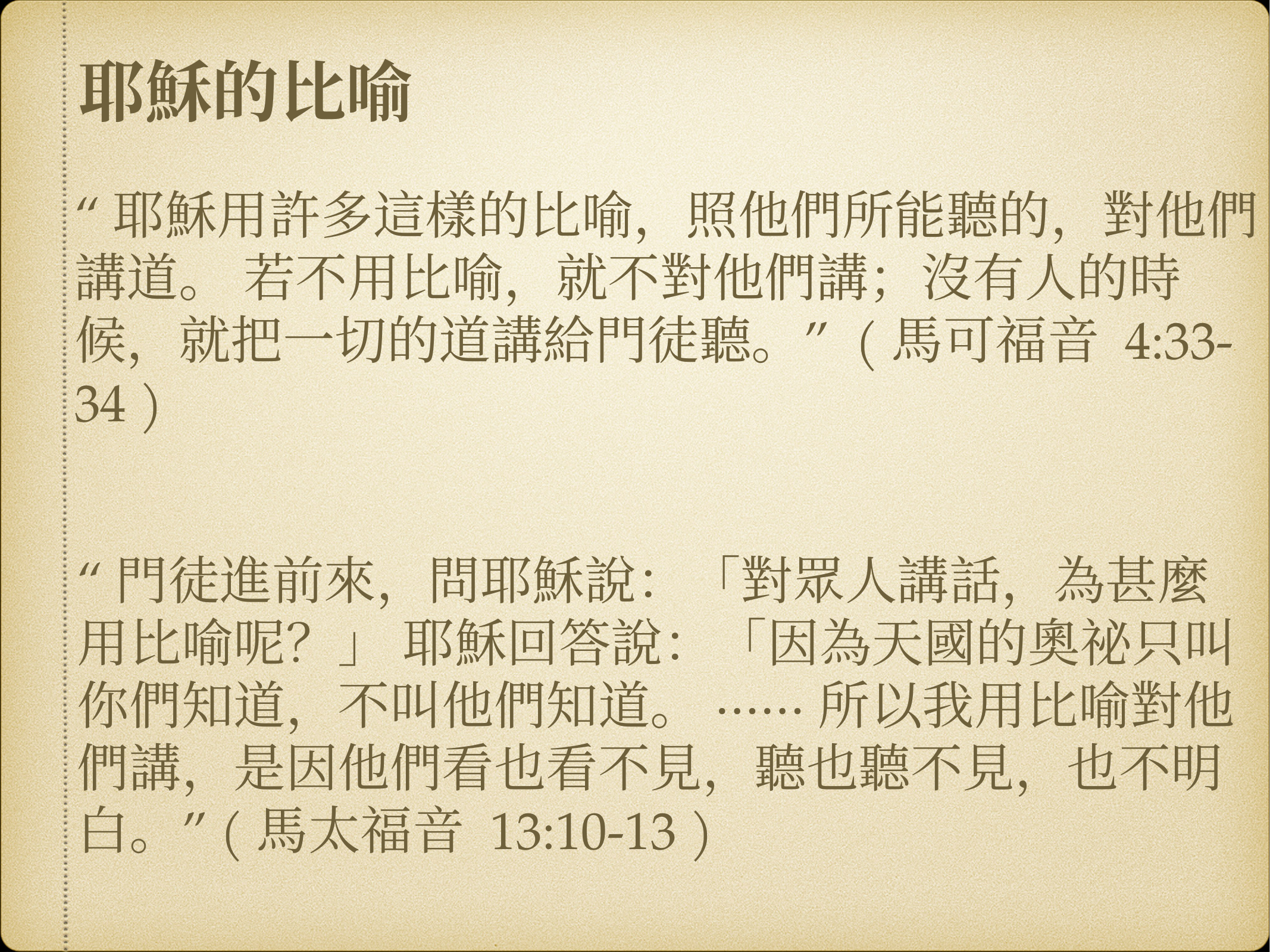

耶穌的比喻
“耶穌用許多這樣的比喻，照他們所能聽的，對他們講道。 若不用比喻，就不對他們講；沒有人的時候，就把一切的道講給門徒聽。” (馬可福音 4:33-34 )
“門徒進前來，問耶穌說：「對眾人講話，為甚麼用比喻呢？」 耶穌回答說：「因為天國的奧祕只叫你們知道，不叫他們知道。 ⋯⋯ 所以我用比喻對他們講，是因他們看也看不見，聽也聽不見，也不明白。”(馬太福音 13:10-13 )